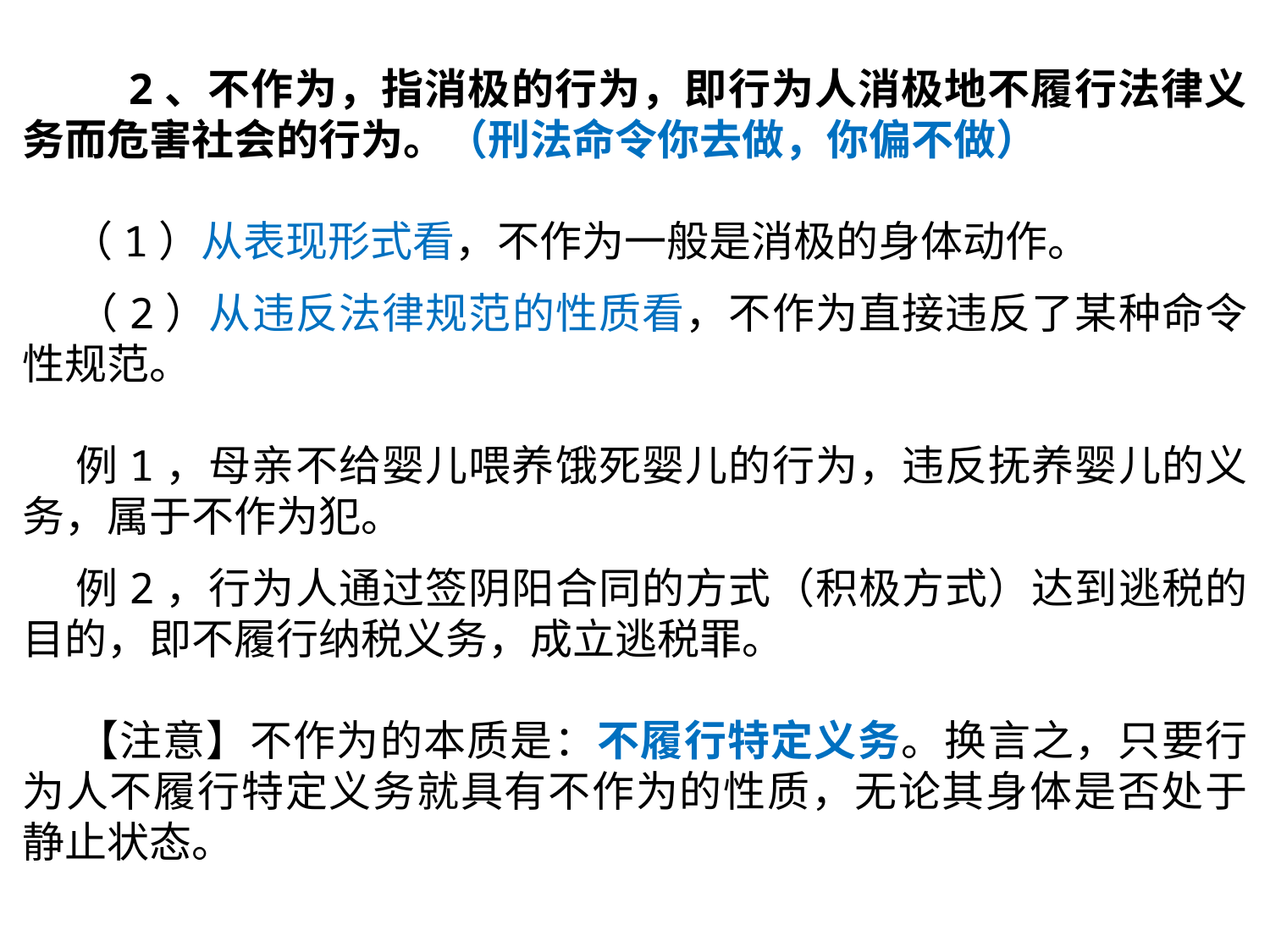

2、不作为，指消极的行为，即行为人消极地不履行法律义务而危害社会的行为。（刑法命令你去做，你偏不做）

    （1）从表现形式看，不作为一般是消极的身体动作。

    （2）从违反法律规范的性质看，不作为直接违反了某种命令性规范。

    例1，母亲不给婴儿喂养饿死婴儿的行为，违反抚养婴儿的义务，属于不作为犯。

    例2，行为人通过签阴阳合同的方式（积极方式）达到逃税的目的，即不履行纳税义务，成立逃税罪。

    【注意】不作为的本质是：不履行特定义务。换言之，只要行为人不履行特定义务就具有不作为的性质，无论其身体是否处于静止状态。